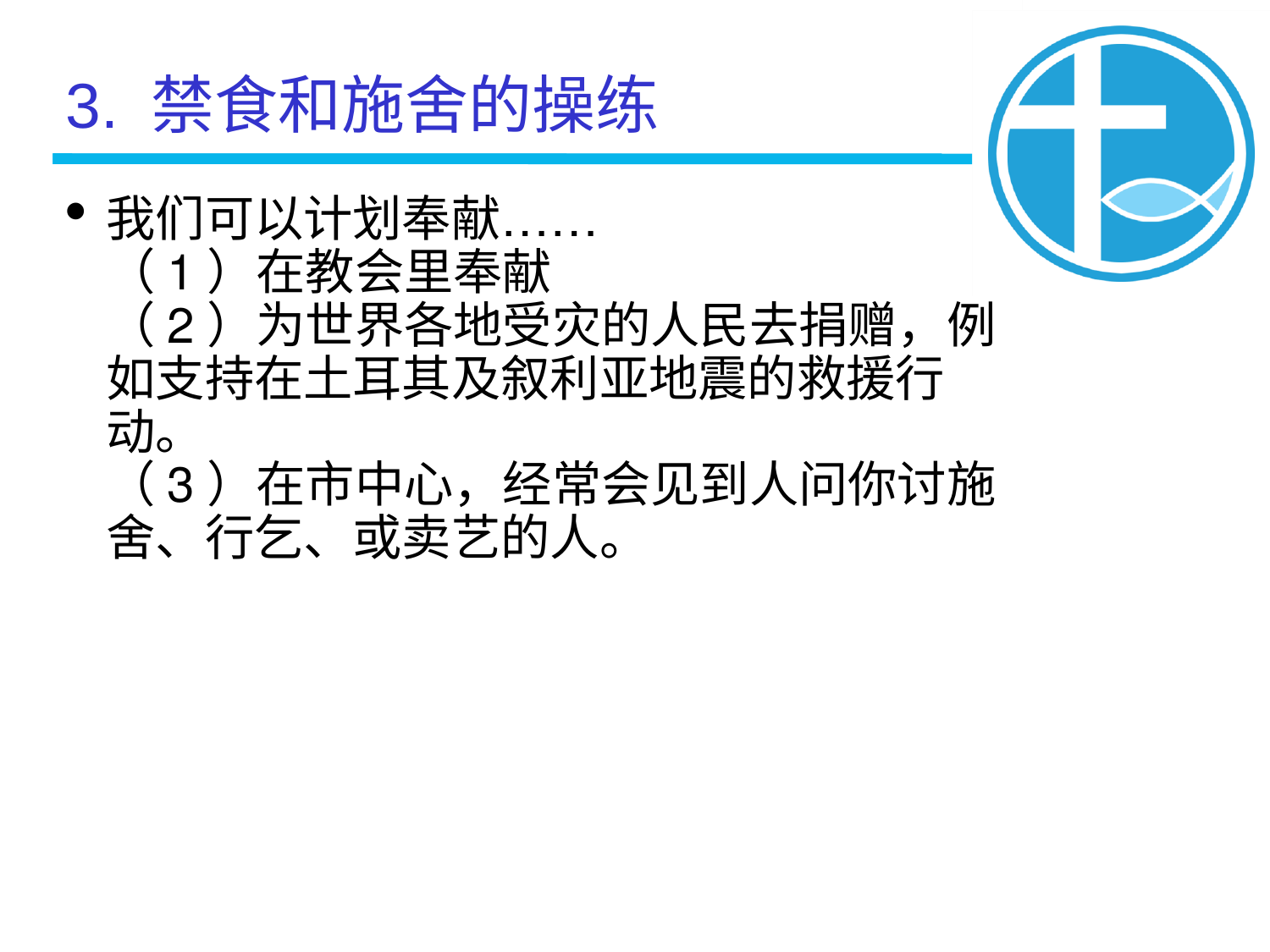

3. 禁食和施舍的操练
我们可以计划奉献……
（1）在教会里奉献
（2）为世界各地受灾的人民去捐赠，例如支持在土耳其及叙利亚地震的救援行动。
（3）在市中心，经常会见到人问你讨施舍、行乞、或卖艺的人。